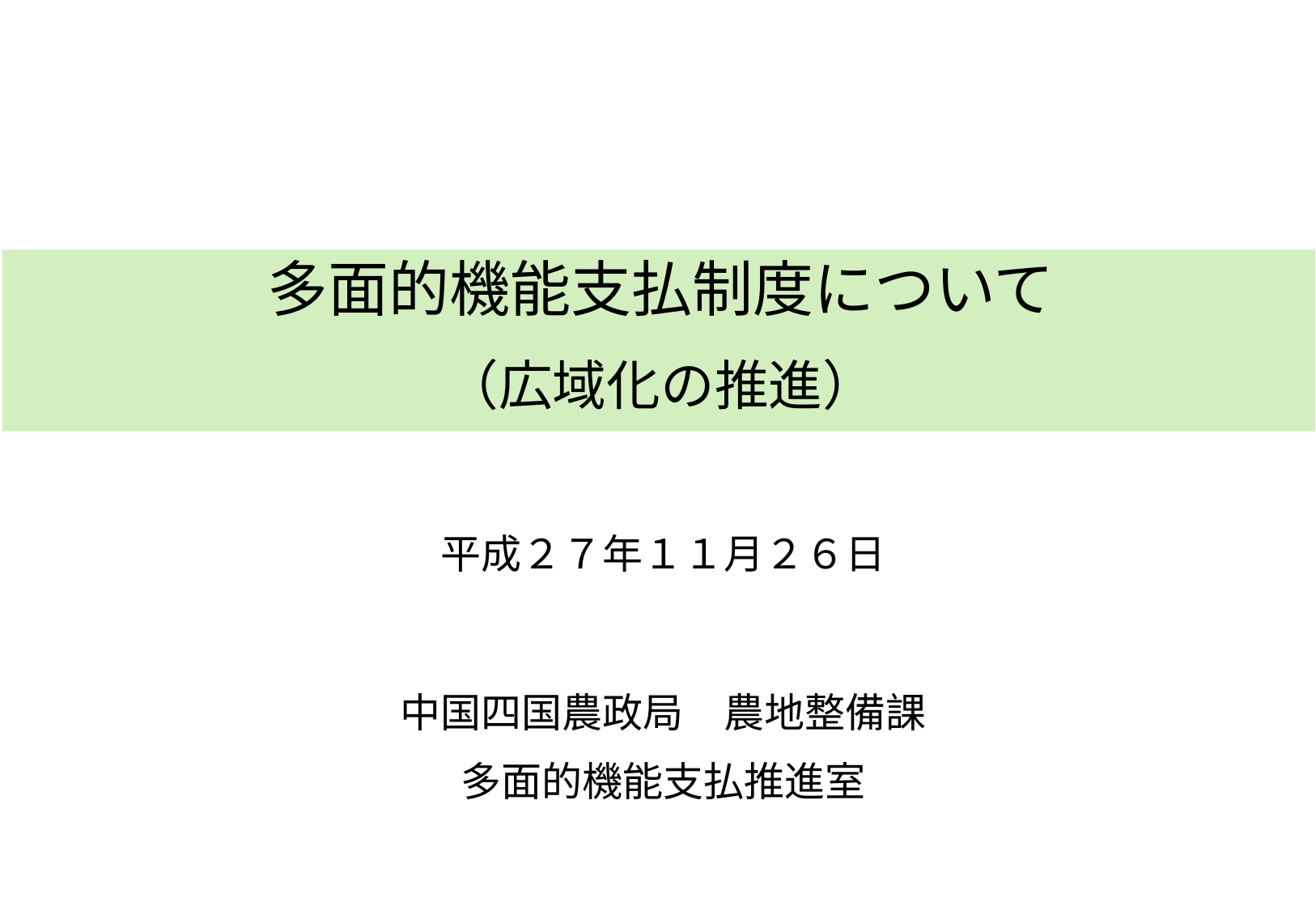

多面的機能支払制度について
（広域化の推進）

平成２７年１１月２６日
中国四国農政局　農地整備課
多面的機能支払推進室